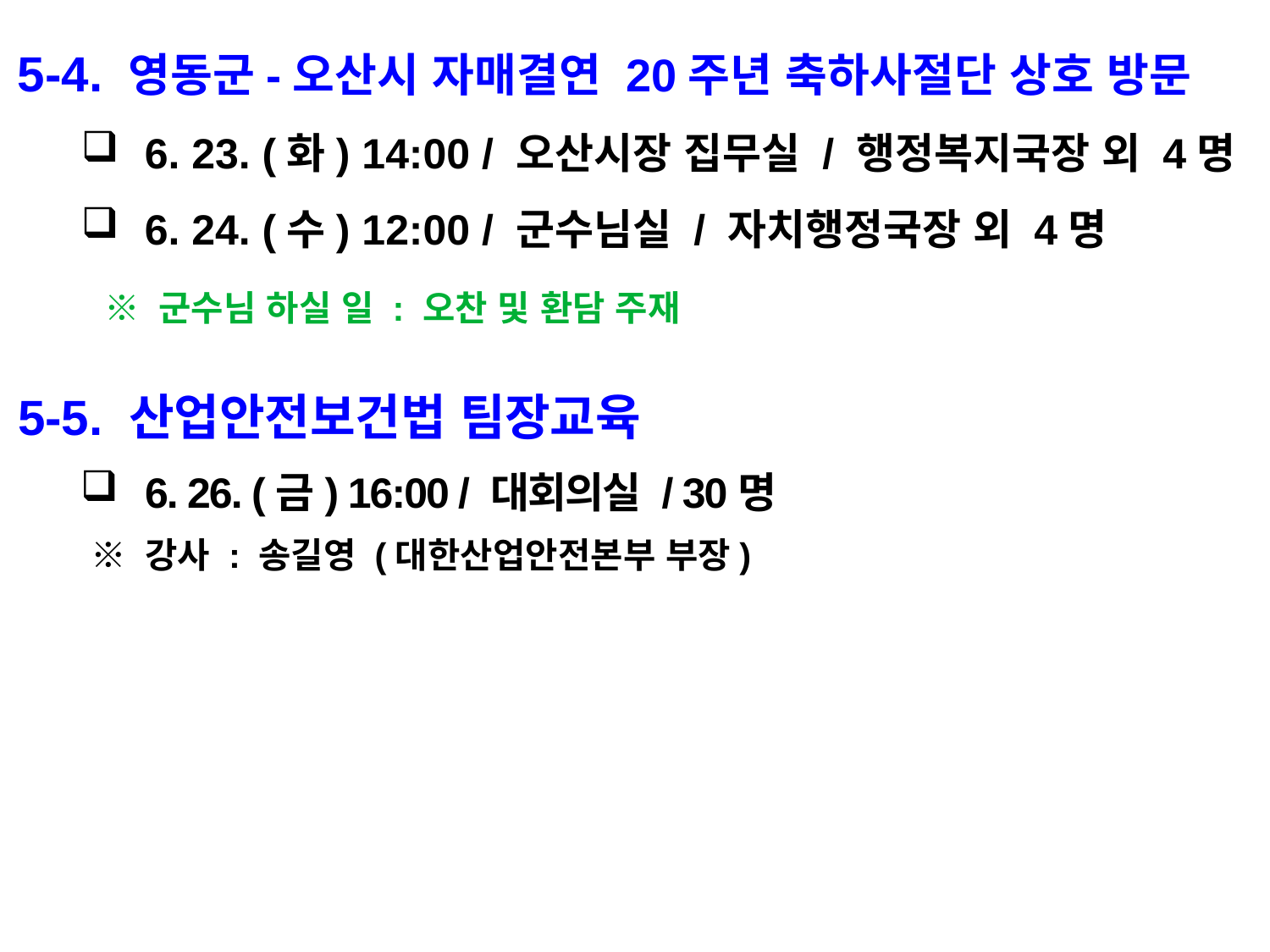

5-4. 영동군-오산시 자매결연 20주년 축하사절단 상호 방문
6. 23. (화) 14:00 / 오산시장 집무실 / 행정복지국장 외 4명
6. 24. (수) 12:00 / 군수님실 / 자치행정국장 외 4명
  ※ 군수님 하실 일 : 오찬 및 환담 주재
5-5. 산업안전보건법 팀장교육
6. 26. (금) 16:00 / 대회의실 / 30명
 ※ 강사 : 송길영 (대한산업안전본부 부장)